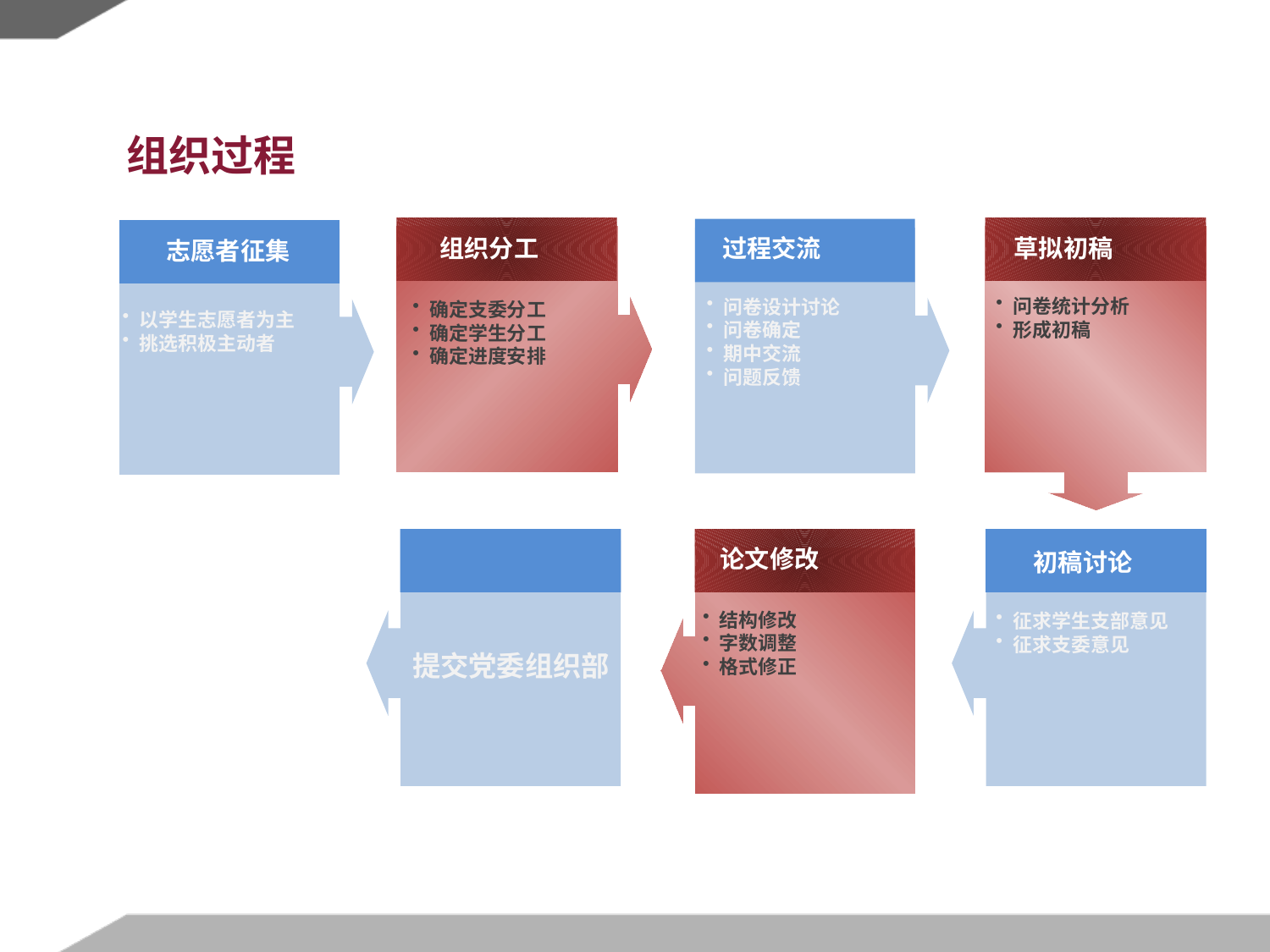

# 组织过程

过程交流

组织分工
草拟初稿

志愿者征集

问卷统计分析
形成初稿
问卷设计讨论
问卷确定
期中交流
问题反馈
确定支委分工
确定学生分工
确定进度安排
以学生志愿者为主
挑选积极主动者

论文修改

初稿讨论

结构修改
字数调整
格式修正
征求学生支部意见
征求支委意见

提交党委组织部